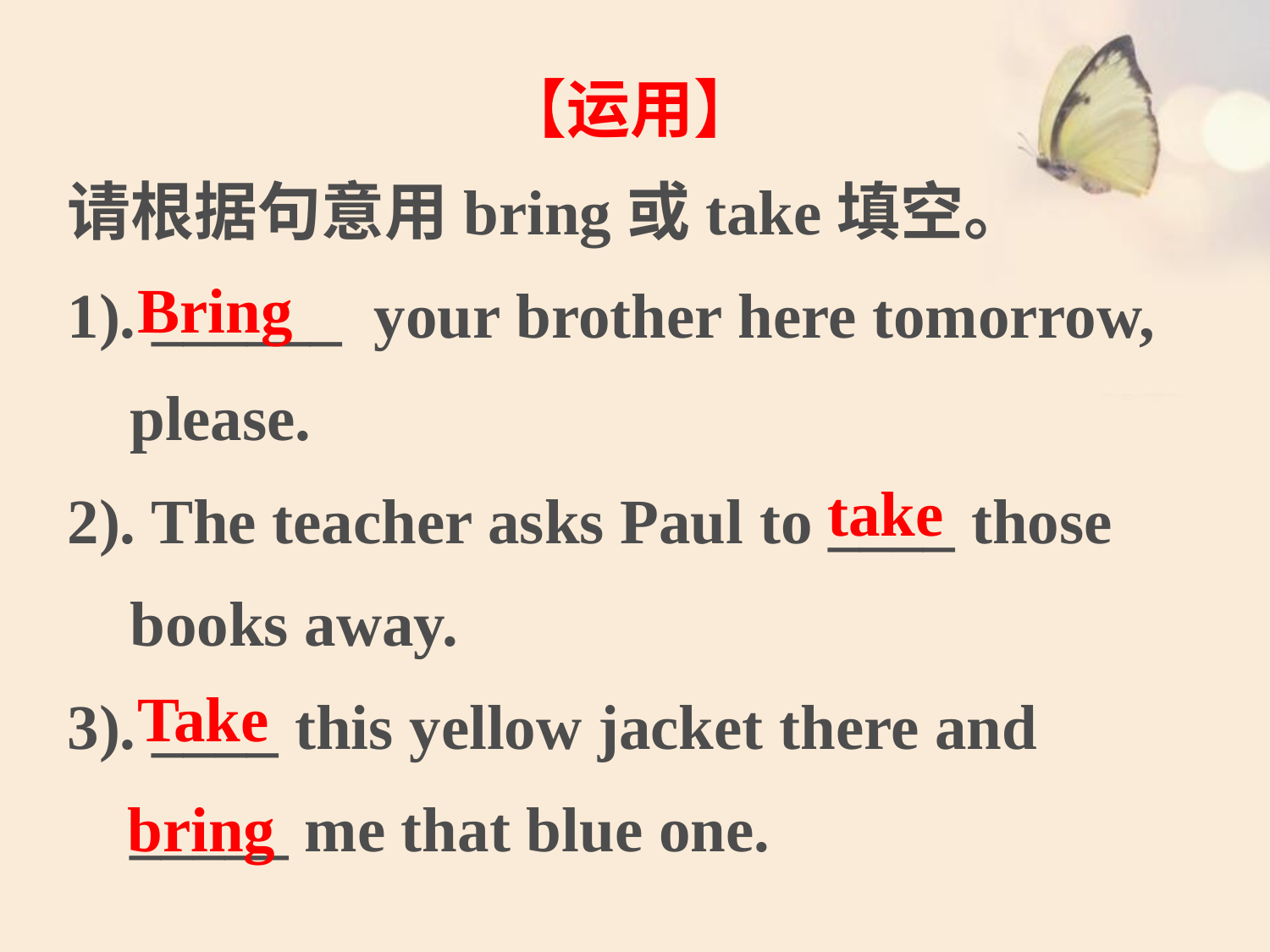

【运用】
请根据句意用bring或take填空。
1). ______  your brother here tomorrow, please.
2). The teacher asks Paul to ____ those books away.
3). ____ this yellow jacket there and _____ me that blue one.
Bring
take
Take
bring